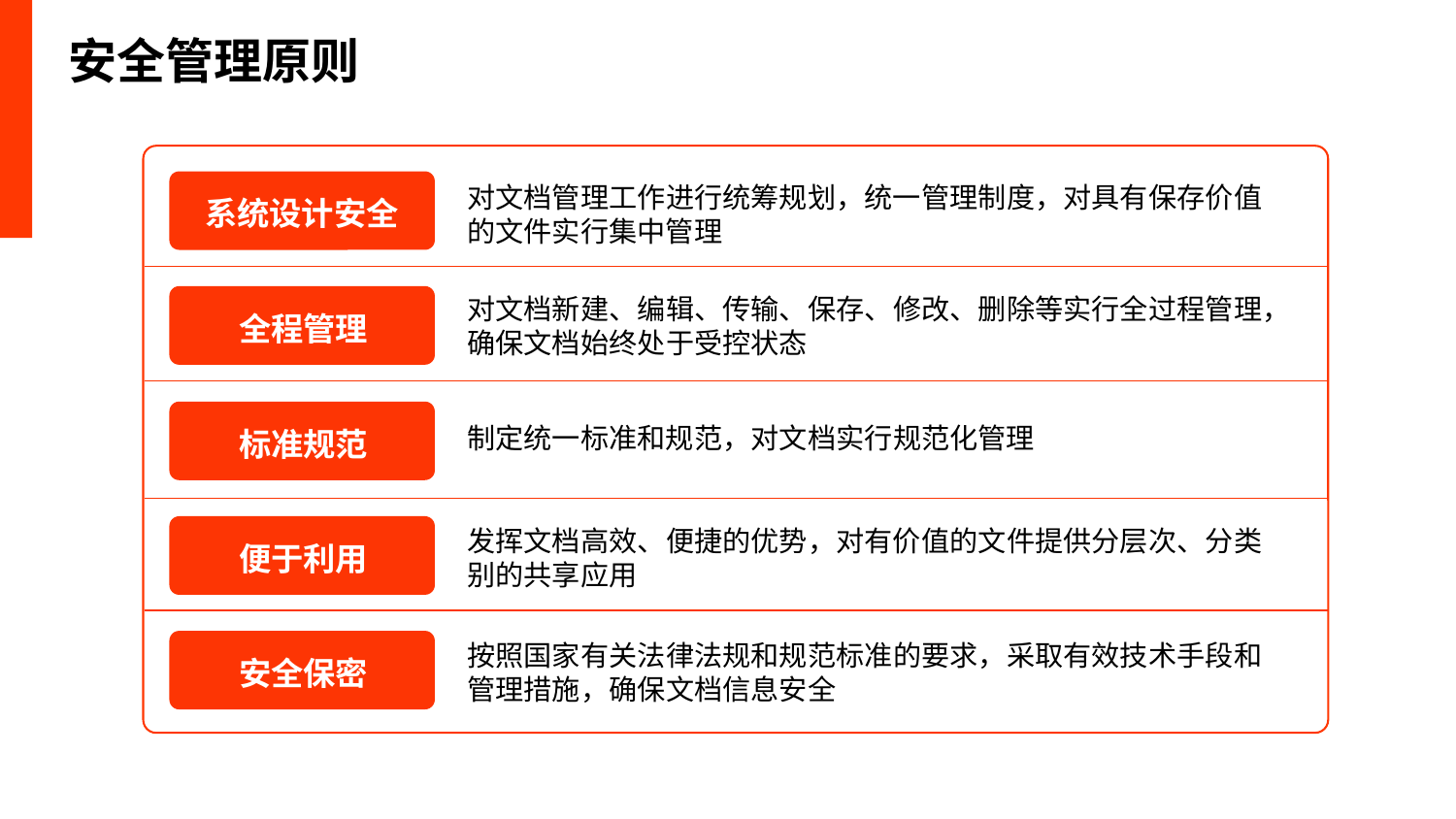

安全管理原则

系统设计安全
对文档管理工作进行统筹规划，统一管理制度，对具有保存价值的文件实行集中管理
对文档新建、编辑、传输、保存、修改、删除等实行全过程管理，确保文档始终处于受控状态

全程管理

标准规范
制定统一标准和规范，对文档实行规范化管理

便于利用
发挥文档高效、便捷的优势，对有价值的文件提供分层次、分类别的共享应用

安全保密
按照国家有关法律法规和规范标准的要求，采取有效技术手段和管理措施，确保文档信息安全
统一管理
全程管理
标准规范
便于利用
安全保密
发挥文档高效、便捷的优势，对有价值的文件提供分层次、分类别的共享应用
按照国家有关法律法规和规范标准的要求，采取有效技术手段和管理措施，确保文档信息安全
对文档管理工作进行统筹规划，统一管理制度，对具有保存价值的文件实行集中管理
对文档新建、编辑、传输、保存、修改、删除等实行全过程管理，确保文档始终处于受控状态
制定统一标准和规范，对文档实行规范化管理